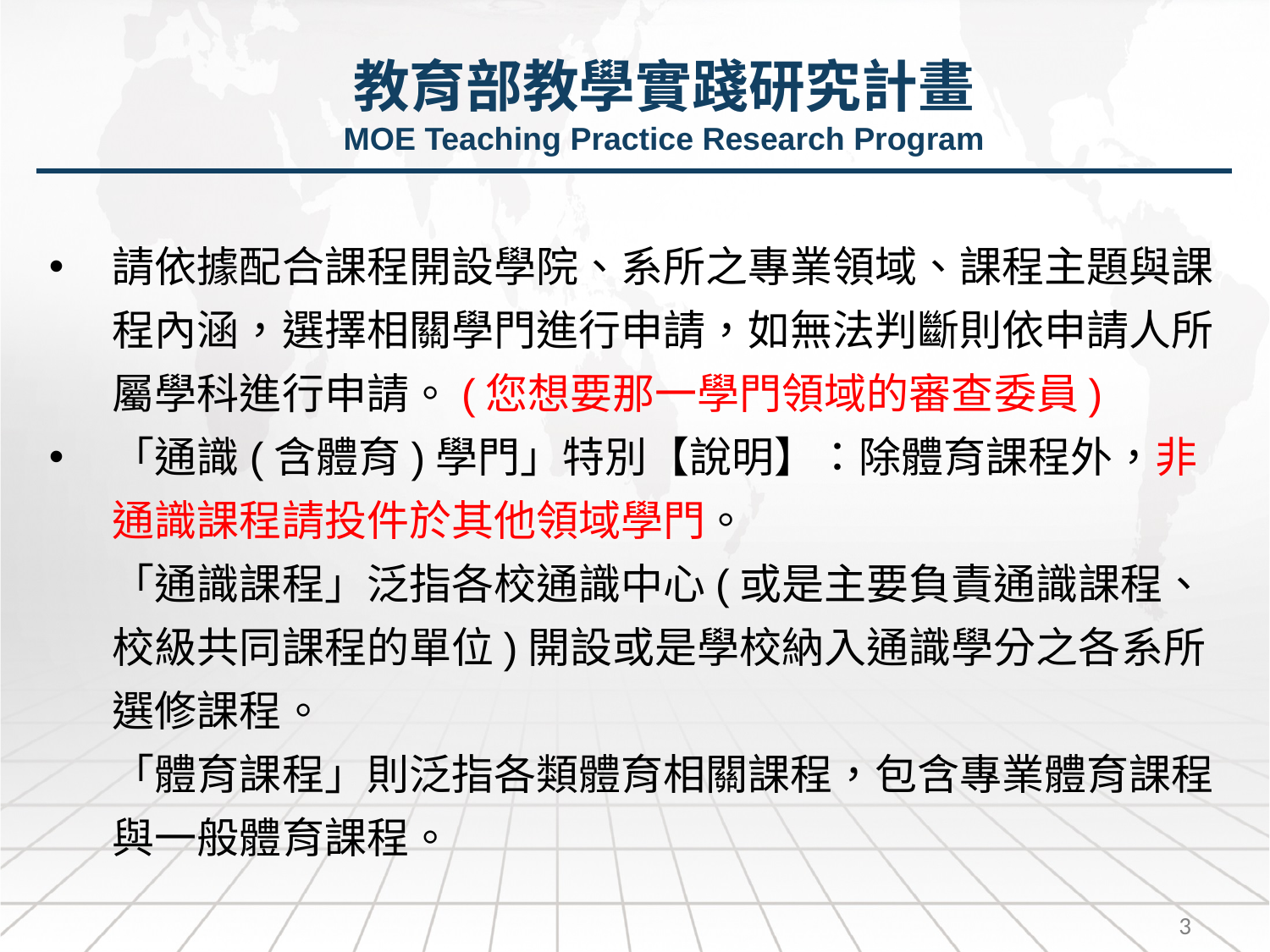

教育部教學實踐研究計畫
MOE Teaching Practice Research Program

請依據配合課程開設學院、系所之專業領域、課程主題與課程內涵，選擇相關學門進行申請，如無法判斷則依申請人所屬學科進行申請。(您想要那一學門領域的審查委員)
「通識(含體育)學門」特別【說明】：除體育課程外，非通識課程請投件於其他領域學門。
「通識課程」泛指各校通識中心(或是主要負責通識課程、校級共同課程的單位)開設或是學校納入通識學分之各系所選修課程。
「體育課程」則泛指各類體育相關課程，包含專業體育課程與一般體育課程。